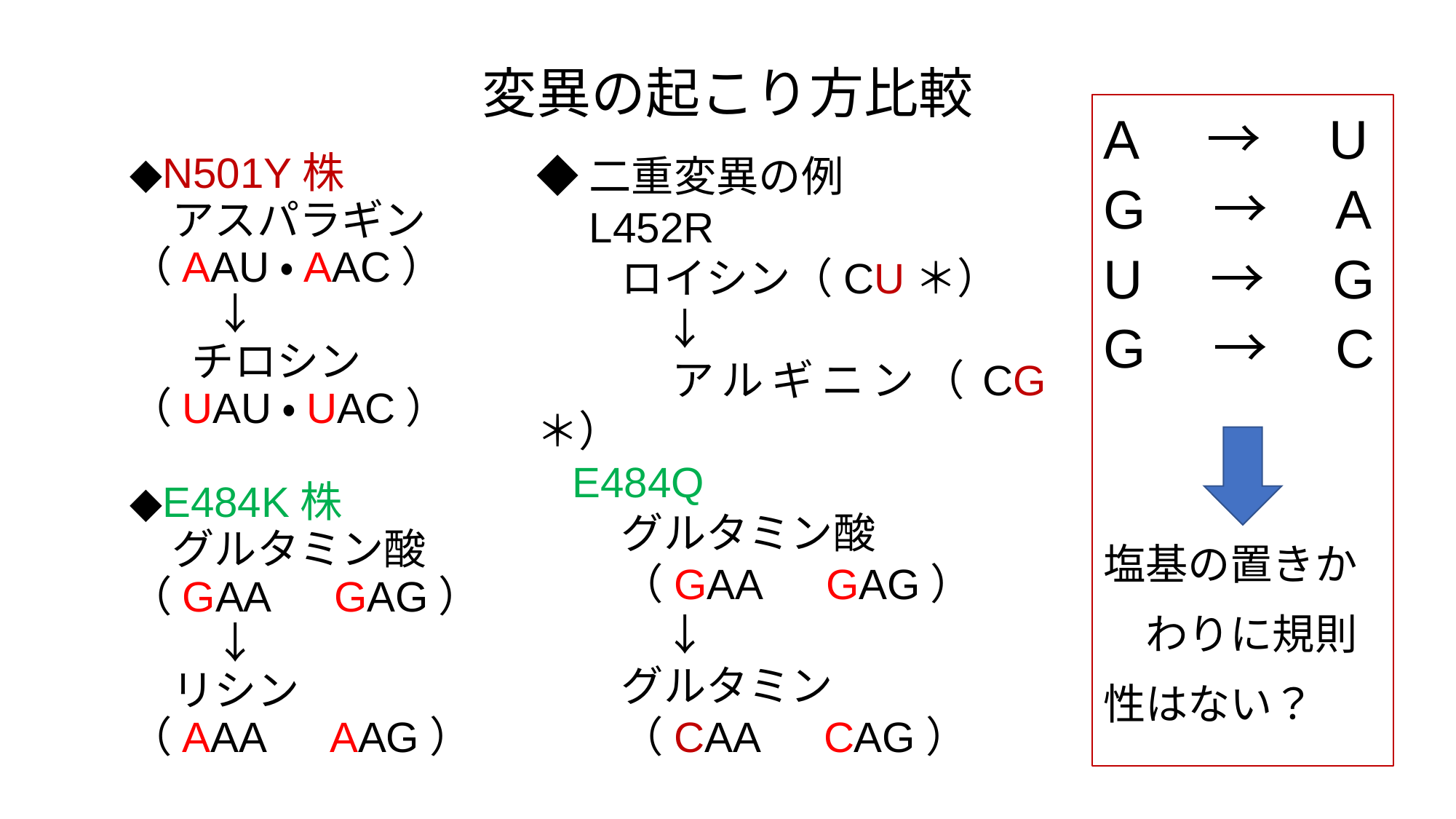

# 変異の起こり方比較
A　→　U
G　→　A
U　→　G
G　→　C

塩基の置きか　わりに規則性はない？

◆N501Y株
　アスパラギン
（AAU・AAC）
　　↓
 　チロシン
（UAU・UAC）

◆E484K株
　グルタミン酸
（GAA　GAG）
　　↓
　リシン
（AAA　AAG）

◆二重変異の例
　L452R
　　ロイシン（CU＊）
　　　↓
 　　アルギニン（CG＊）
   E484Q
　　グルタミン酸
　　（GAA　GAG）
　　　↓
　　グルタミン
　　（CAA　CAG）